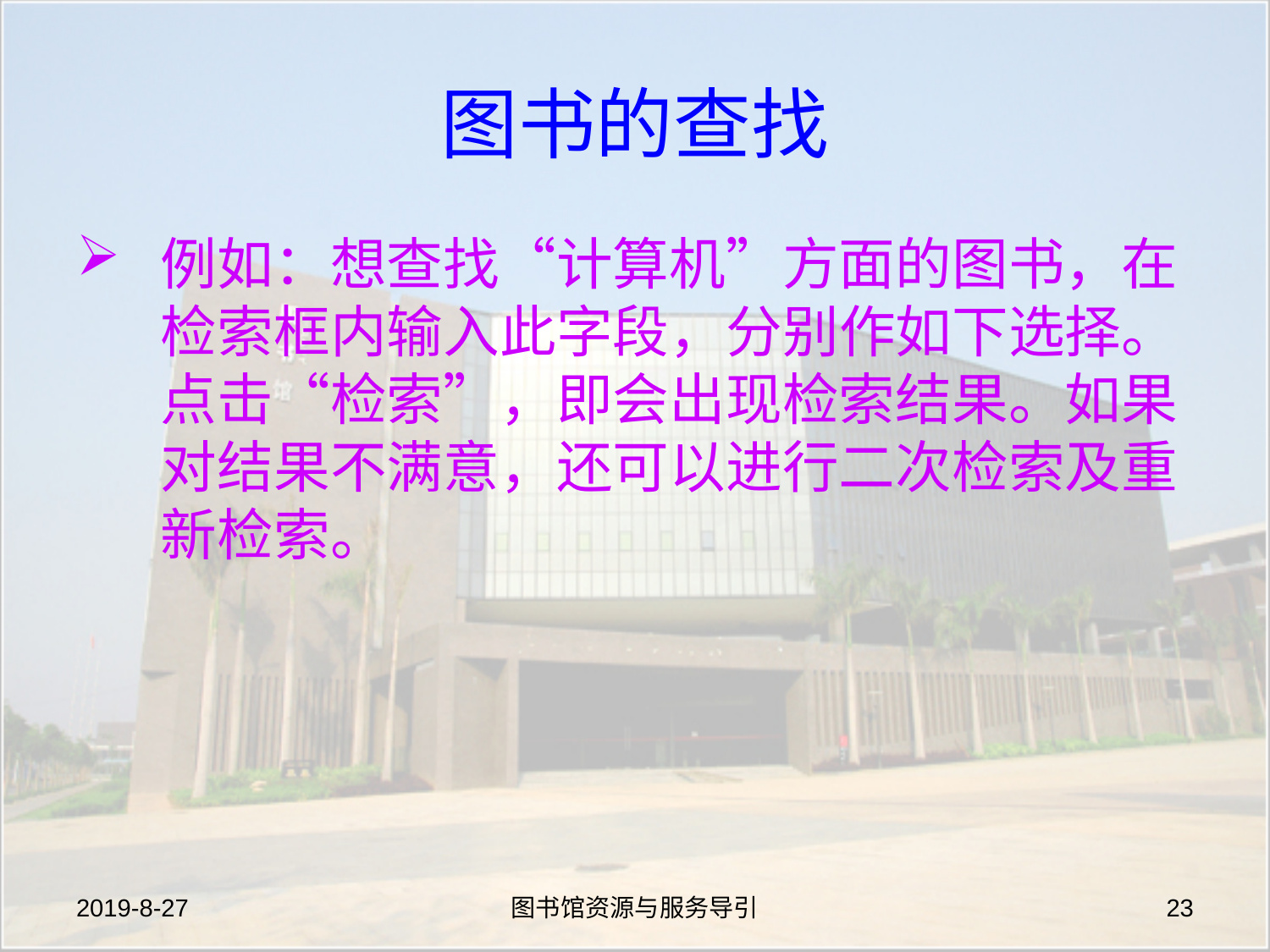

# 图书的查找
例如：想查找“计算机”方面的图书，在检索框内输入此字段，分别作如下选择。点击“检索”，即会出现检索结果。如果对结果不满意，还可以进行二次检索及重新检索。
2019-8-27
图书馆资源与服务导引
23